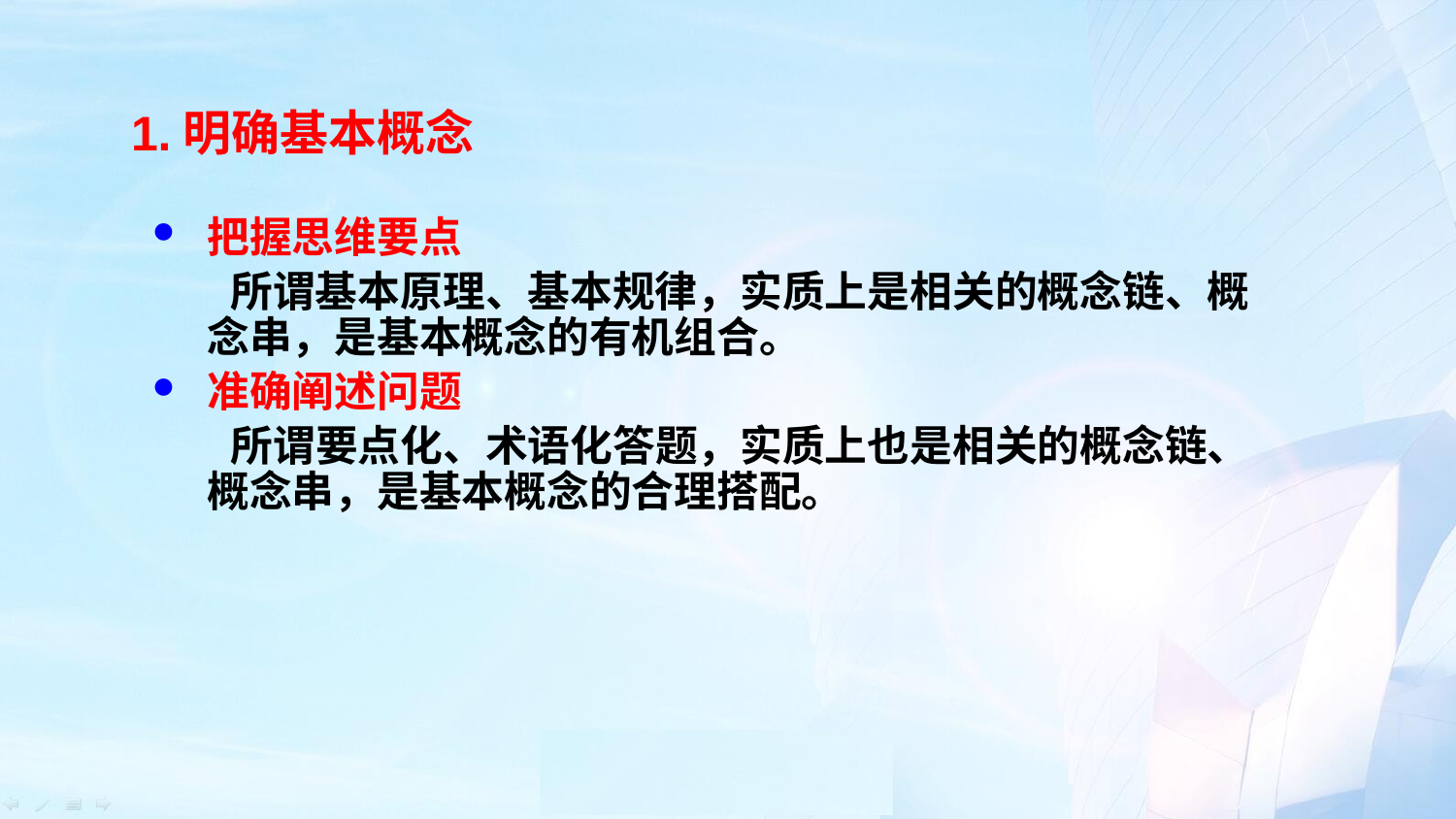

1.明确基本概念
把握思维要点
       所谓基本原理、基本规律，实质上是相关的概念链、概念串，是基本概念的有机组合。
准确阐述问题
       所谓要点化、术语化答题，实质上也是相关的概念链、概念串，是基本概念的合理搭配。